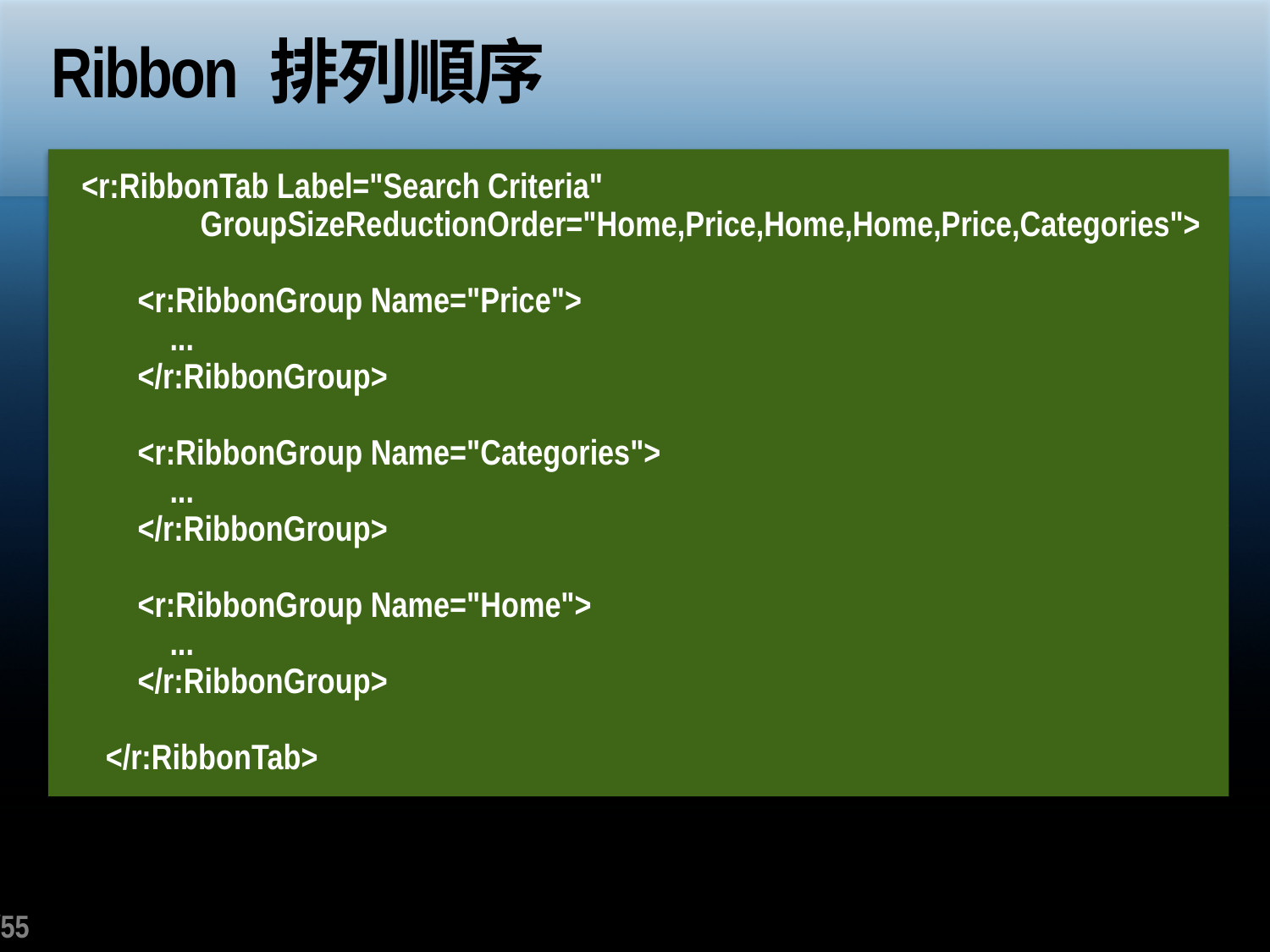

# Ribbon 排列順序
 <r:RibbonTab Label="Search Criteria"
	GroupSizeReductionOrder="Home,Price,Home,Home,Price,Categories">

        <r:RibbonGroup Name="Price">
            ...
        </r:RibbonGroup>

        <r:RibbonGroup Name="Categories">
            ...
        </r:RibbonGroup>

        <r:RibbonGroup Name="Home">
            ...
        </r:RibbonGroup>

    </r:RibbonTab>